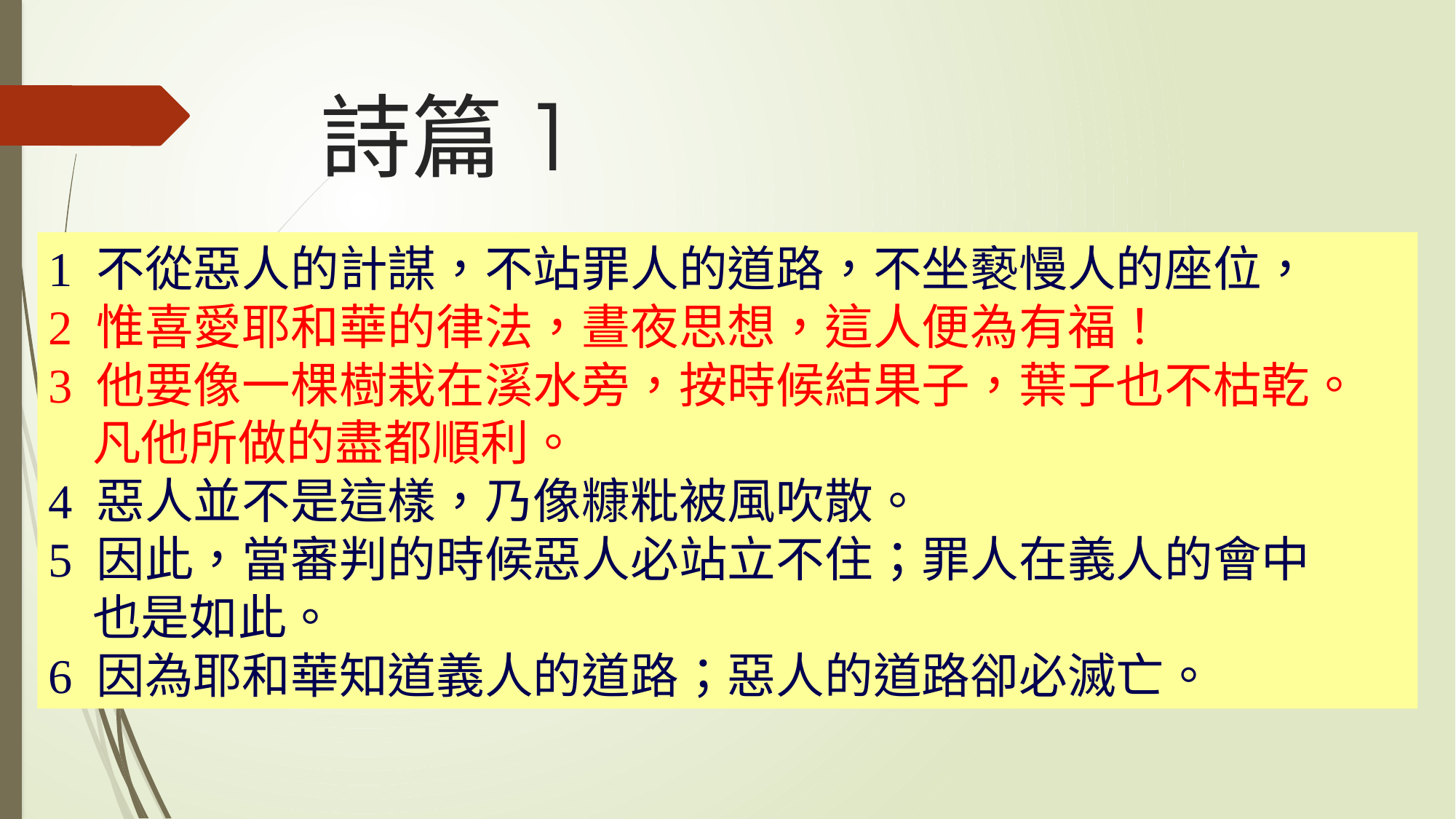

# 詩篇1
1 不從惡人的計謀，不站罪人的道路，不坐褻慢人的座位，
2 惟喜愛耶和華的律法，晝夜思想，這人便為有福！
3 他要像一棵樹栽在溪水旁，按時候結果子，葉子也不枯乾。
   凡他所做的盡都順利。
4 惡人並不是這樣，乃像糠粃被風吹散。
5 因此，當審判的時候惡人必站立不住；罪人在義人的會中
   也是如此。
6 因為耶和華知道義人的道路；惡人的道路卻必滅亡。